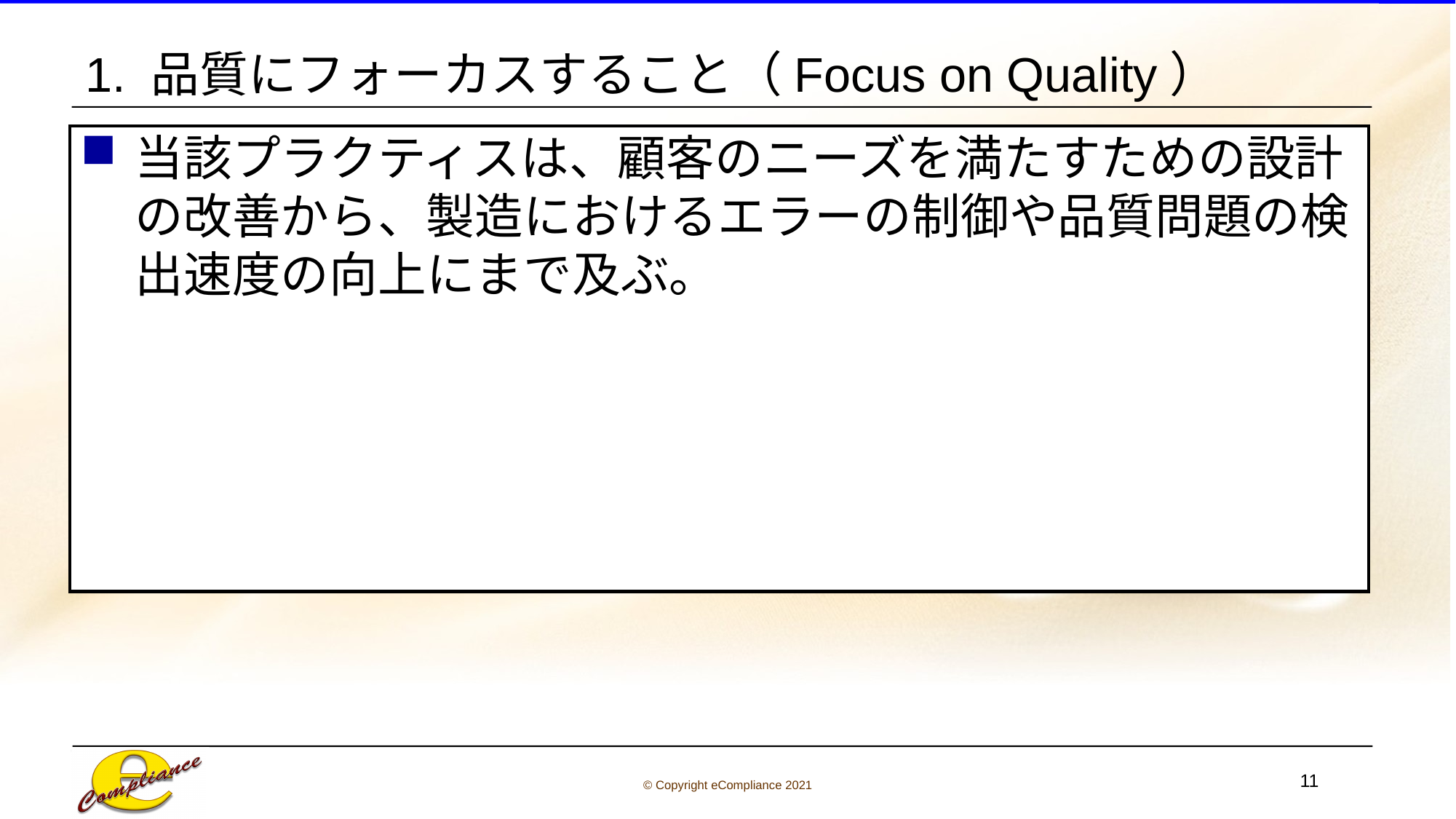

# 1. 品質にフォーカスすること（Focus on Quality）
当該プラクティスは、顧客のニーズを満たすための設計の改善から、製造におけるエラーの制御や品質問題の検出速度の向上にまで及ぶ。